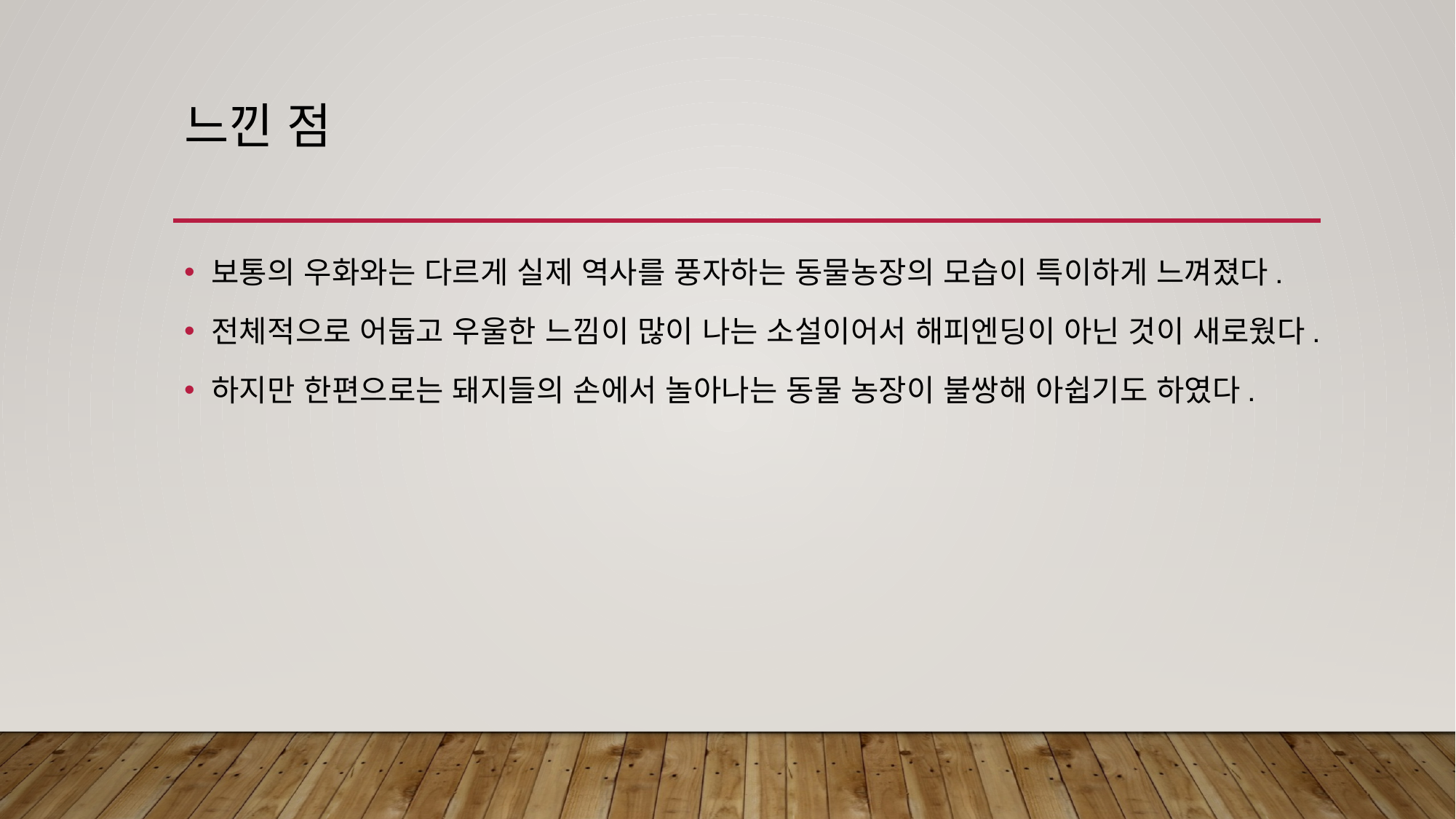

# 느낀 점
보통의 우화와는 다르게 실제 역사를 풍자하는 동물농장의 모습이 특이하게 느껴졌다.
전체적으로 어둡고 우울한 느낌이 많이 나는 소설이어서 해피엔딩이 아닌 것이 새로웠다.
하지만 한편으로는 돼지들의 손에서 놀아나는 동물 농장이 불쌍해 아쉽기도 하였다.